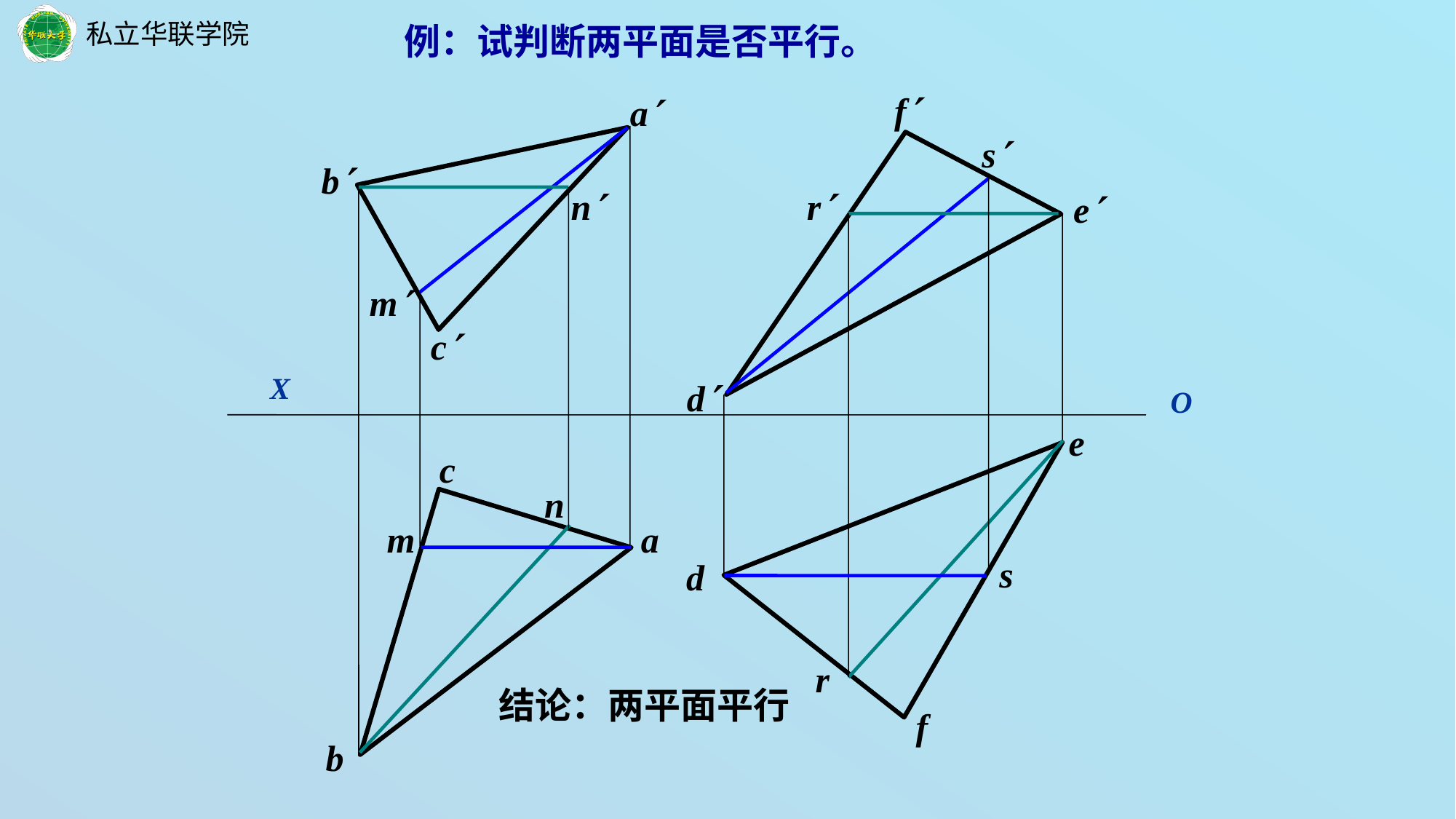

例：试判断两平面是否平行。
f′
a′

b′

c′
c

a
b

e′

d′

e

d
f

s′

n′

r′

n

r
m′

X
O

m

s

结论：两平面平行